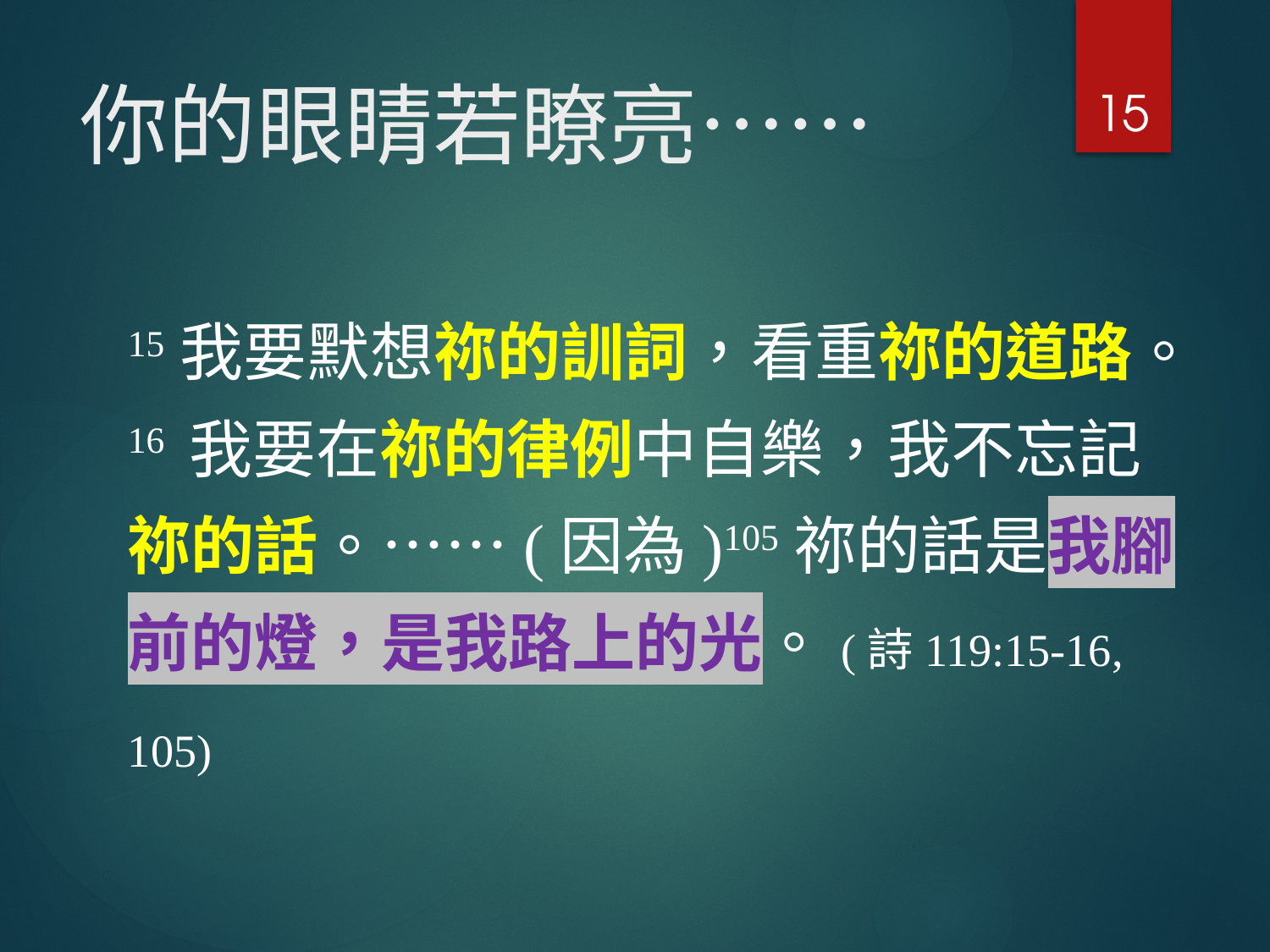

15
# 你的眼睛若瞭亮……
15我要默想祢的訓詞，看重祢的道路。16 我要在祢的律例中自樂，我不忘記祢的話。……(因為)105祢的話是我腳前的燈，是我路上的光。(詩119:15-16, 105)